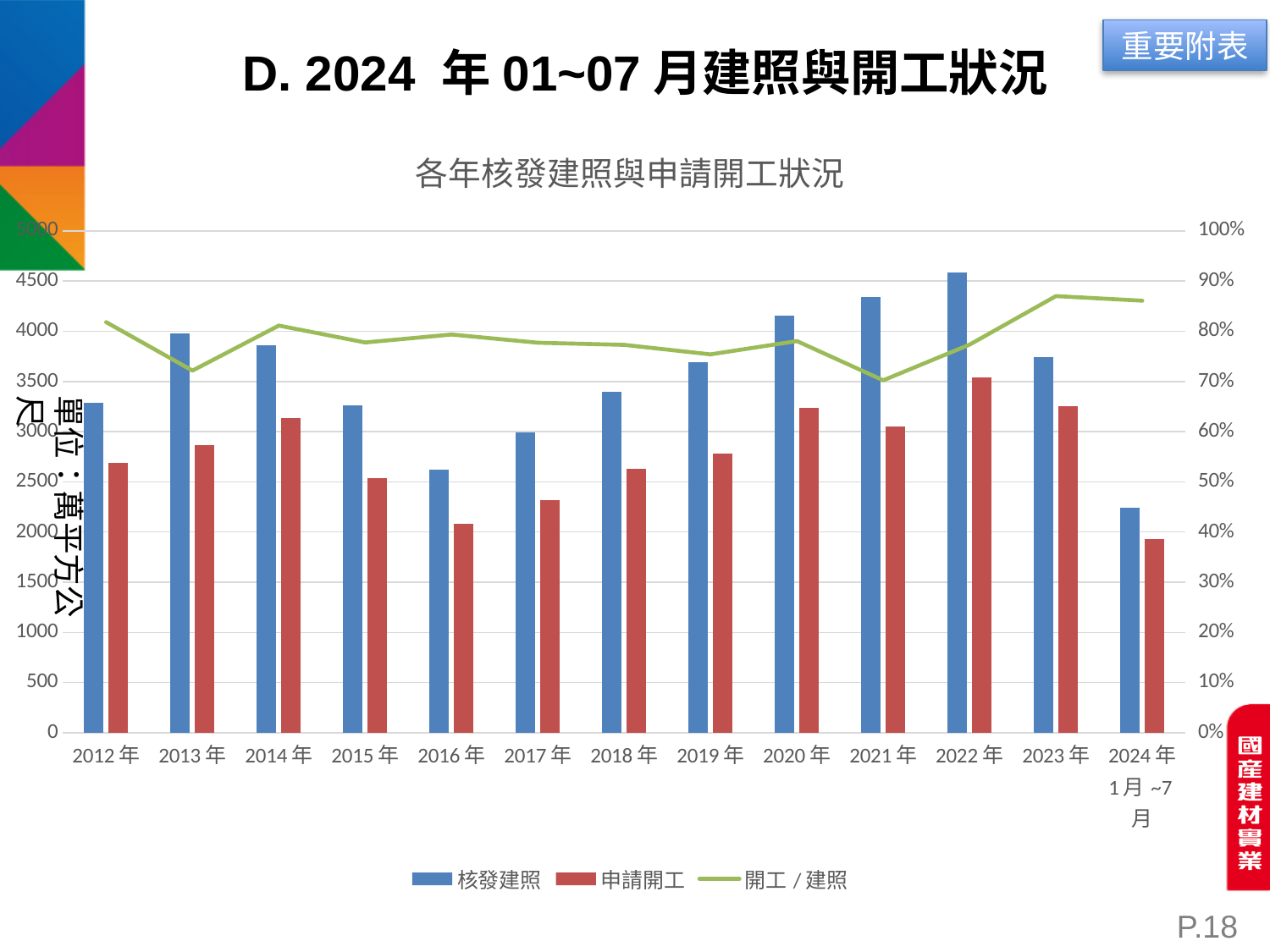

重要附表
D. 2024 年01~07月建照與開工狀況

### Chart: 各年核發建照與申請開工狀況

| Category | 核發建照 | 申請開工 | 開工/建照 |
|---|---|---|---|
| 2012年 | 3288.0 | 2690.0 | 0.8181265206812652 |
| 2013年 | 3976.0 | 2869.0 | 0.721579476861167 |
| 2014年 | 3863.0 | 3134.0 | 0.8112865648459746 |
| 2015年 | 3260.0 | 2535.0 | 0.7776073619631901 |
| 2016年 | 2624.0 | 2082.0 | 0.7934451219512195 |
| 2017年 | 2988.0 | 2322.0 | 0.7771084337349398 |
| 2018年 | 3398.0 | 2626.0 | 0.7728075338434374 |
| 2019年 | 3693.0 | 2784.0 | 0.7538586515028433 |
| 2020年 | 4152.0 | 3240.0 | 0.7803468208092486 |
| 2021年 | 4343.0 | 3050.0 | 0.7022795302786092 |
| 2022年 | 4583.0 | 3544.0 | 0.7732926030984072 |
| 2023年 | 3744.0 | 3257.0 | 0.8699252136752137 |
| 2024年 1月~7月 | 2242.0 | 1930.0 | 0.8608385370205174 |
單位：萬平方公尺
P.18